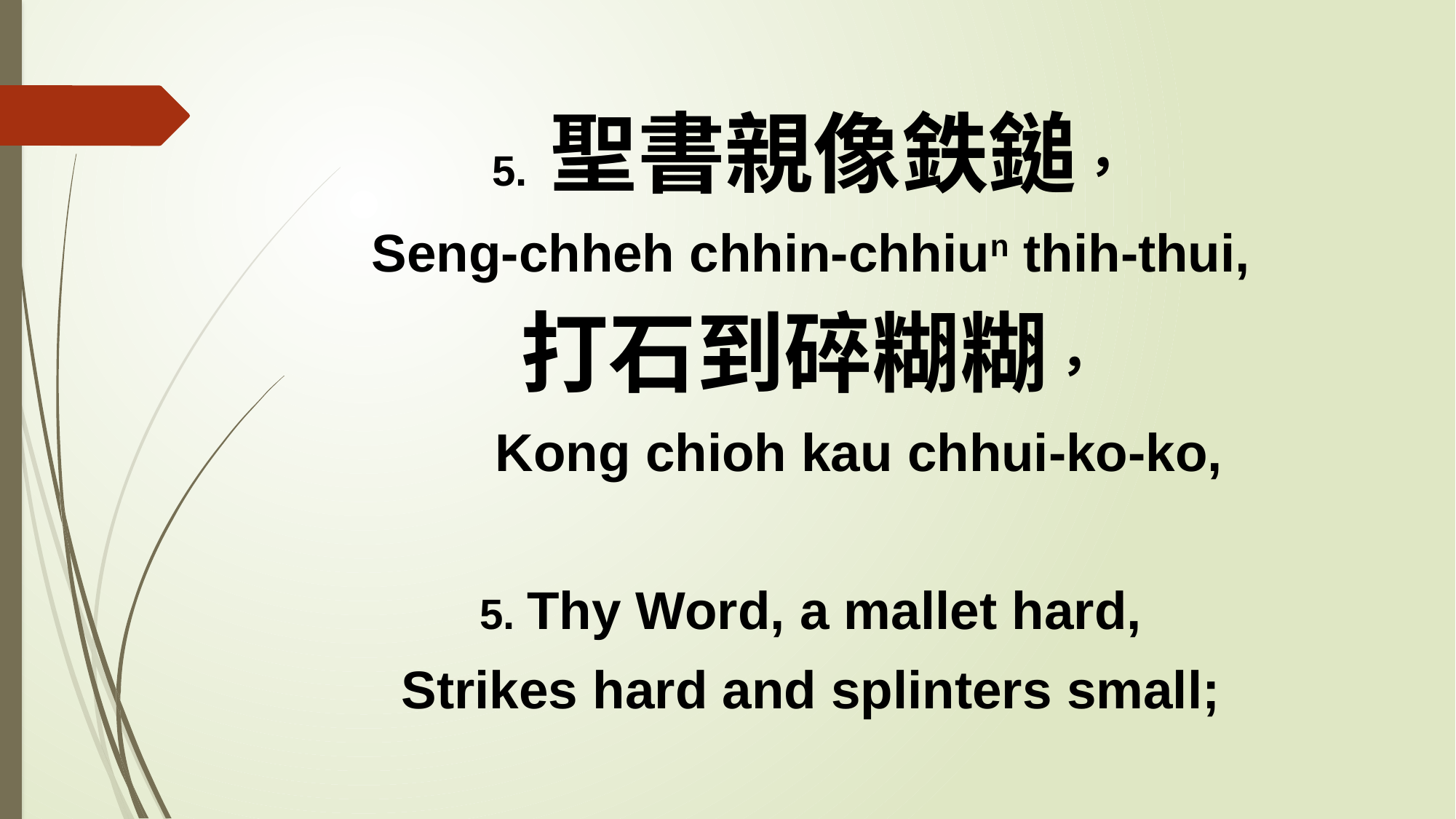

5. 聖書親像鉄鎚，
Seng-chheh chhin-chhiun thih-thui,
打石到碎糊糊，
                Kong chioh kau chhui-ko-ko,

5. Thy Word, a mallet hard,
Strikes hard and splinters small;